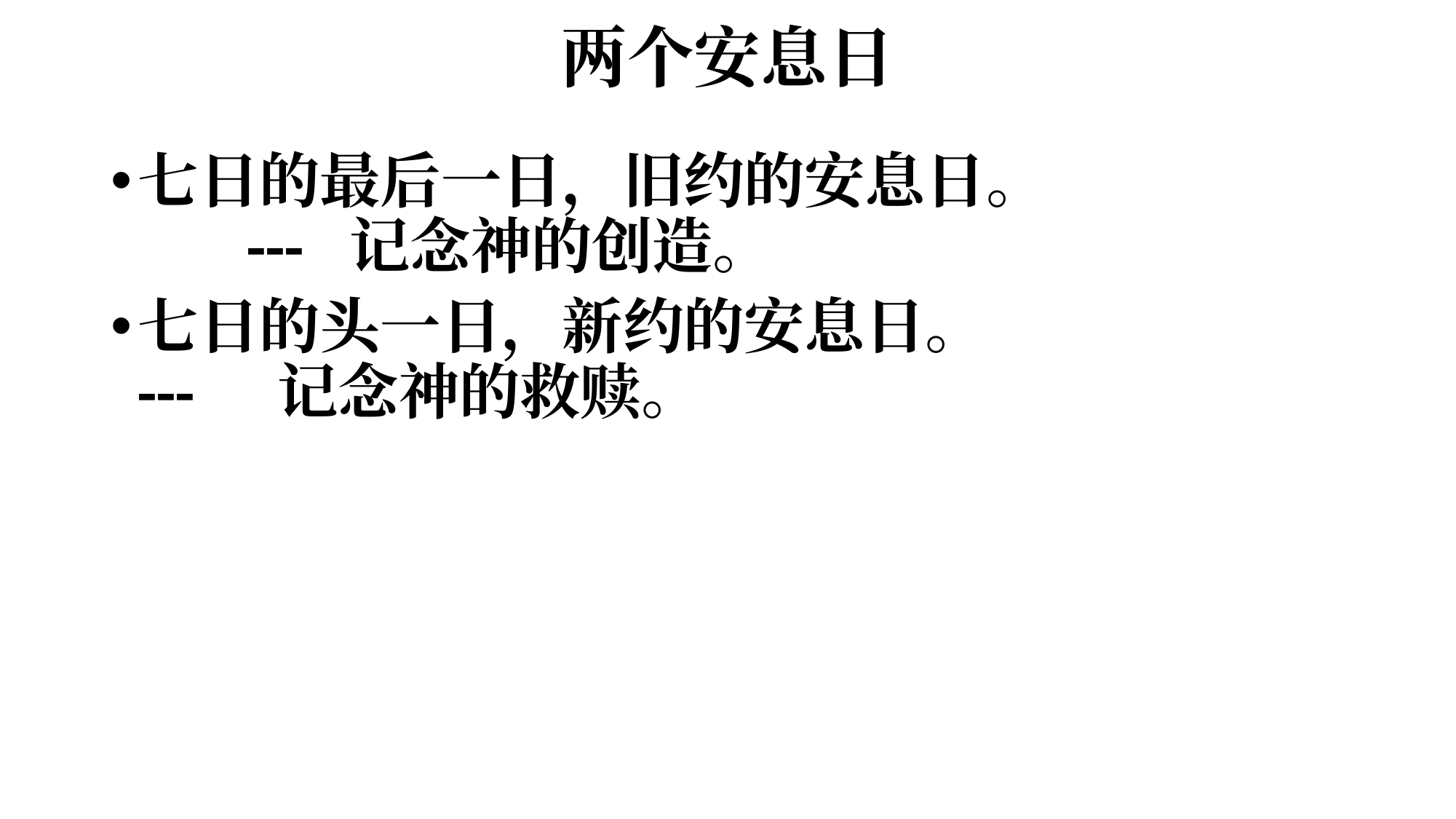

# 两个安息日
七日的最后一日，旧约的安息日。				---  记念神的创造。
七日的头一日，新约的安息日。				---	 记念神的救赎。